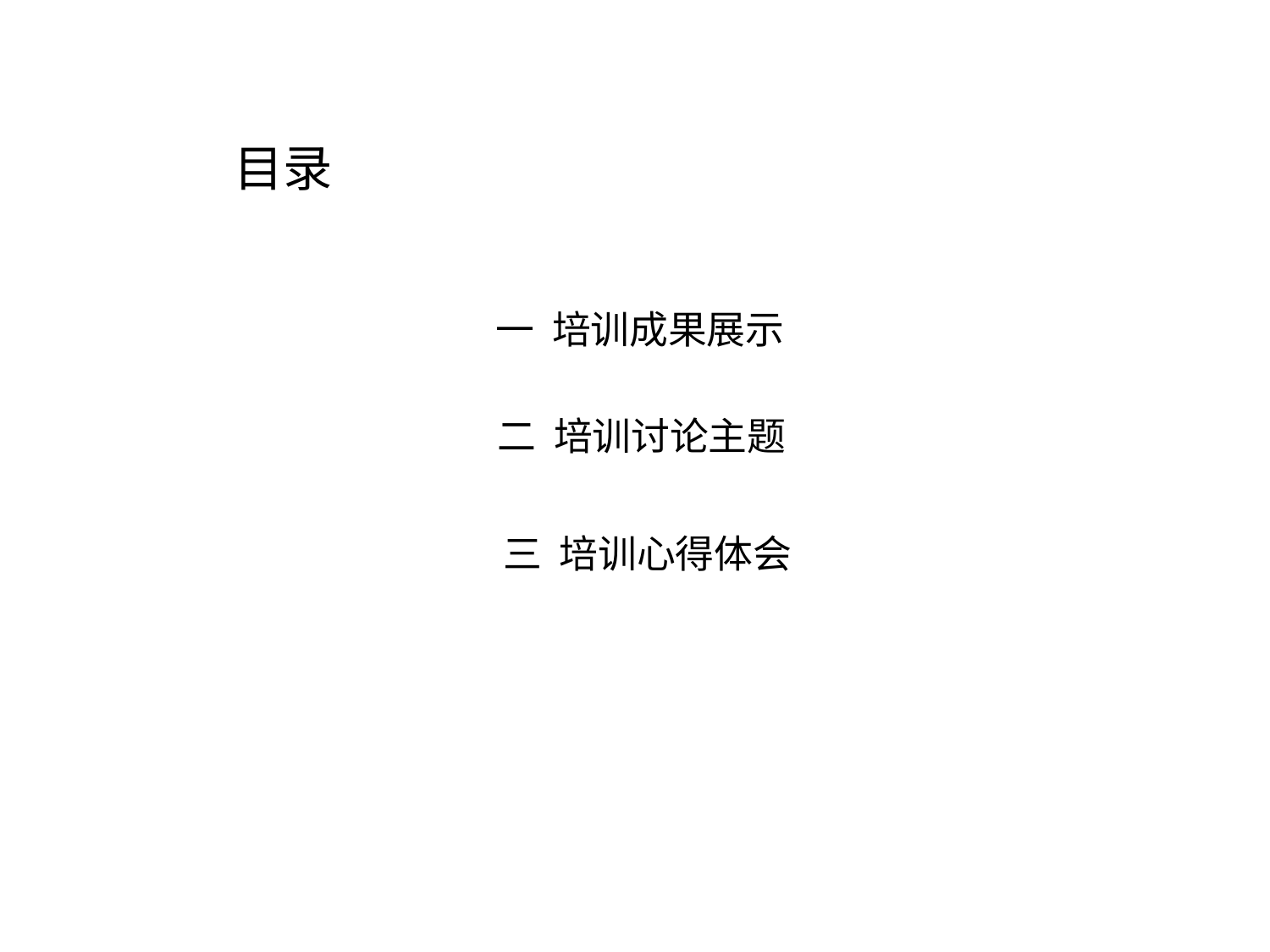

目录
一  培训成果展示
二  培训讨论主题
三  培训心得体会